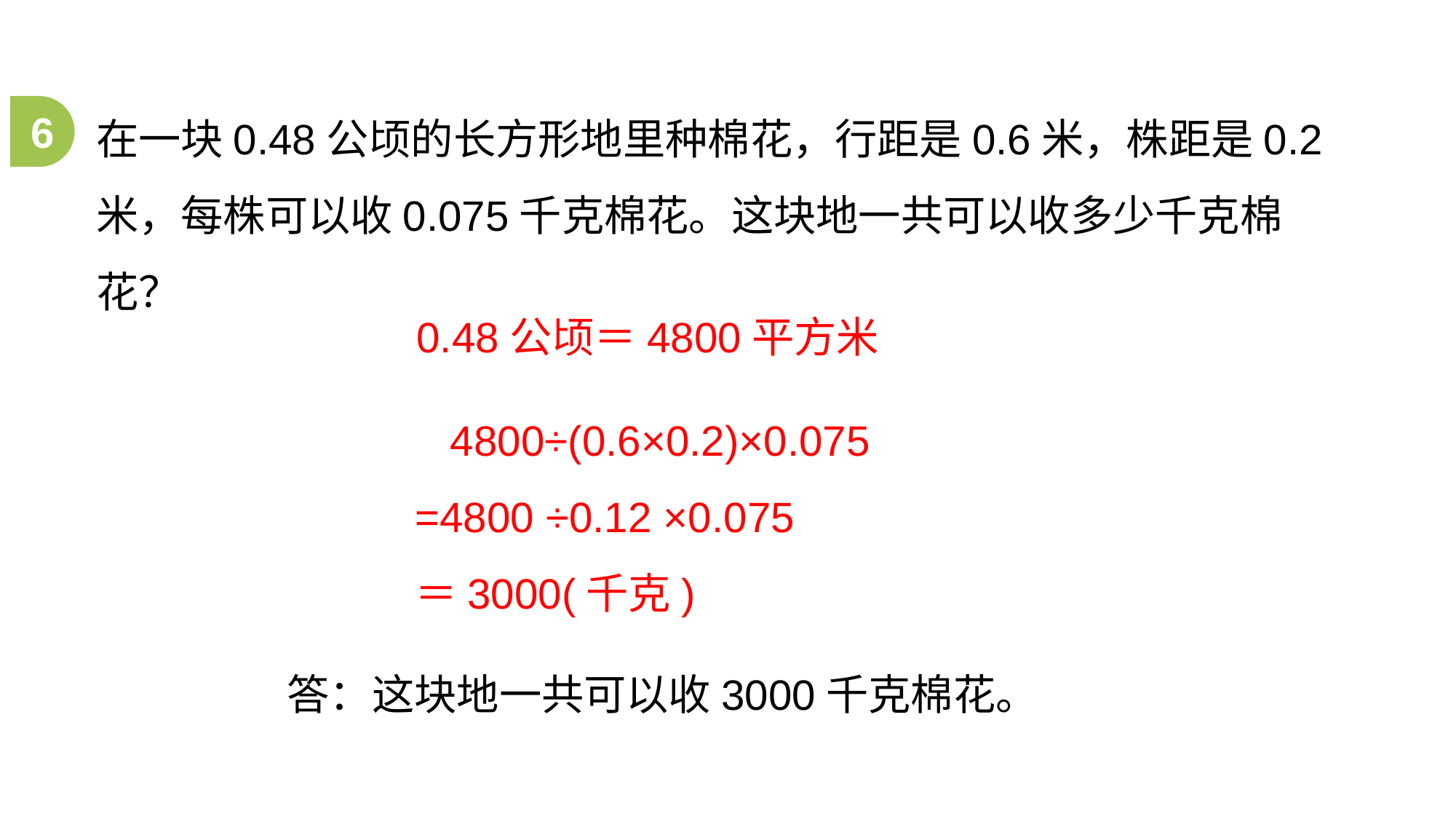

在一块0.48公顷的长方形地里种棉花，行距是0.6米，株距是0.2米，每株可以收0.075千克棉花。这块地一共可以收多少千克棉花？
6
0.48公顷＝4800平方米
   4800÷(0.6×0.2)×0.075
=4800 ÷0.12 ×0.075
＝3000(千克)
答：这块地一共可以收3000千克棉花。